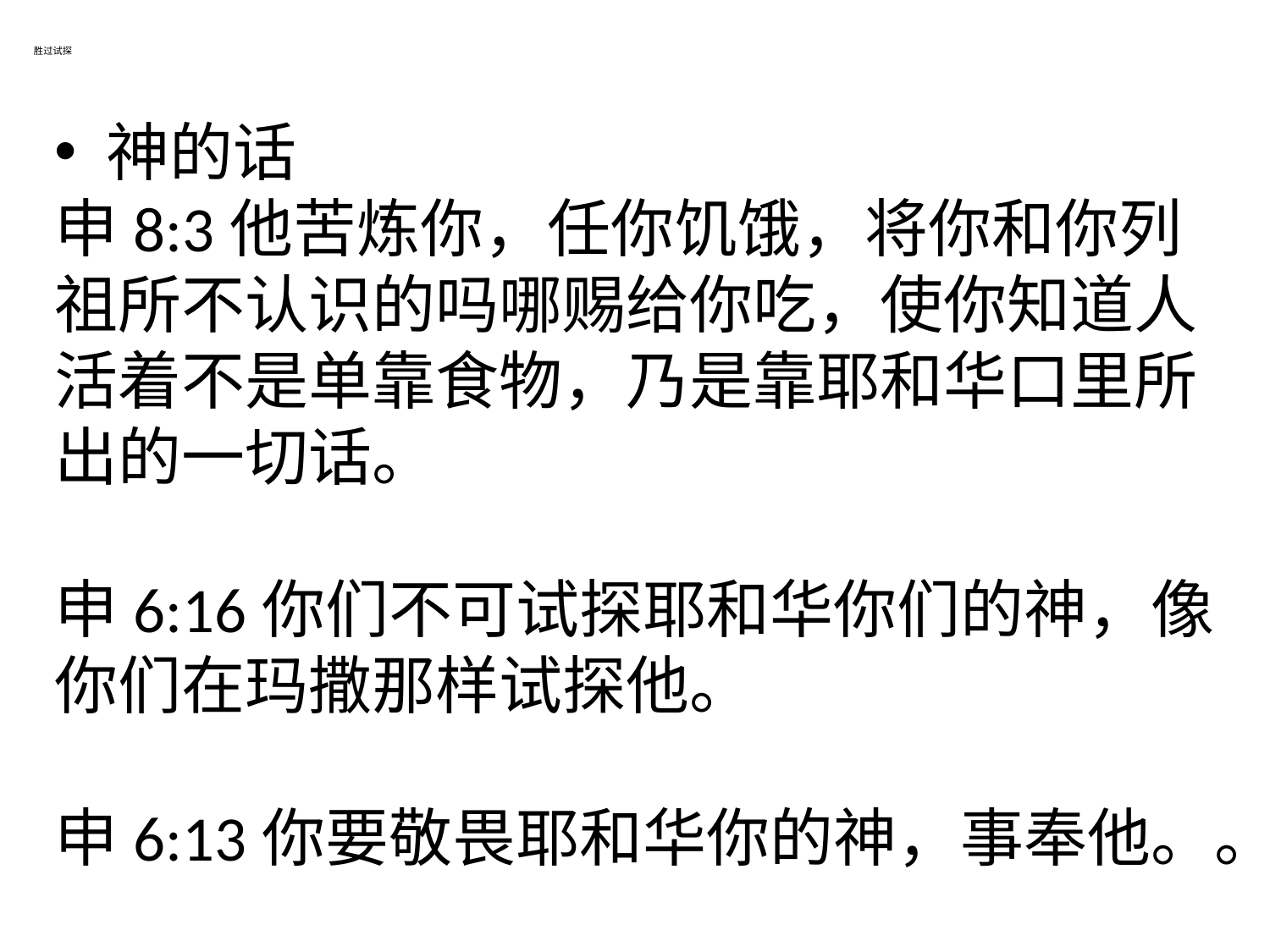

# 胜过试探
 神的话
申8:3他苦炼你，任你饥饿，将你和你列祖所不认识的吗哪赐给你吃，使你知道人活着不是单靠食物，乃是靠耶和华口里所出的一切话。

申6:16你们不可试探耶和华你们的神，像你们在玛撒那样试探他。

申6:13你要敬畏耶和华你的神，事奉他。。